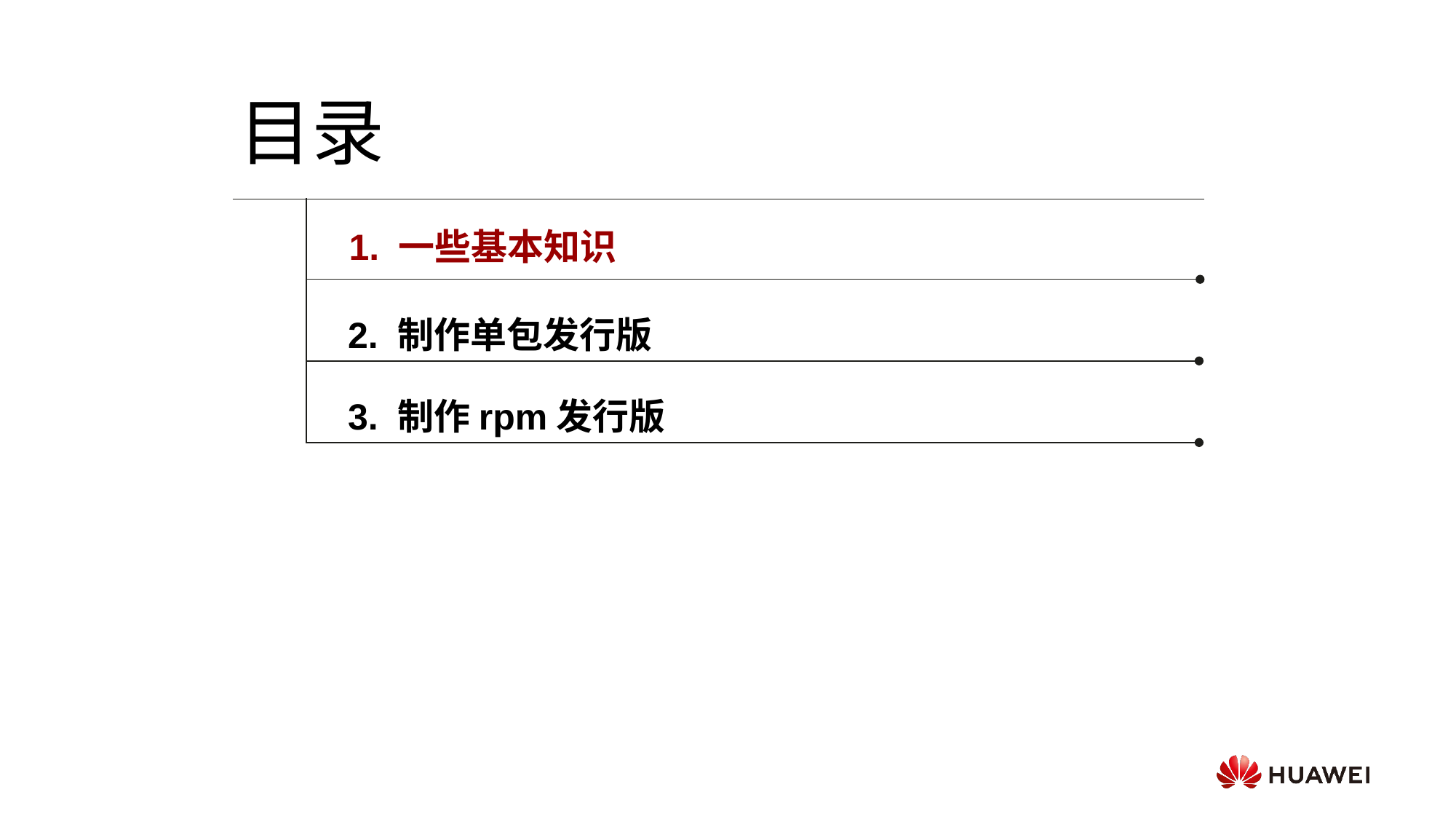

目录
1. 一些基本知识
2. 制作单包发行版
3. 制作rpm发行版